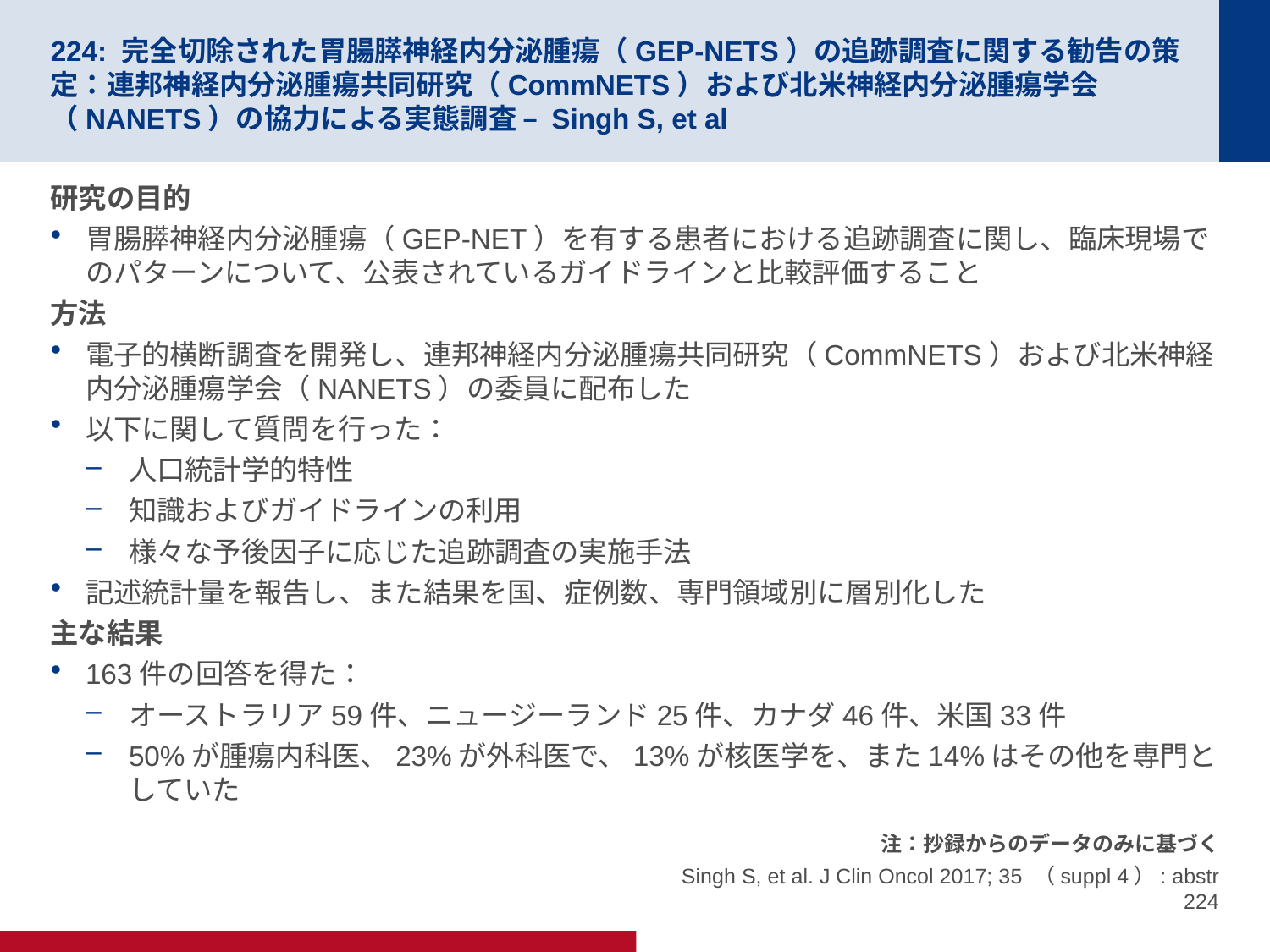

# 224: 完全切除された胃腸膵神経内分泌腫瘍（GEP-NETS）の追跡調査に関する勧告の策定：連邦神経内分泌腫瘍共同研究（CommNETS）および北米神経内分泌腫瘍学会（NANETS）の協力による実態調査 – Singh S, et al
研究の目的
胃腸膵神経内分泌腫瘍（GEP-NET）を有する患者における追跡調査に関し、臨床現場でのパターンについて、公表されているガイドラインと比較評価すること
方法
電子的横断調査を開発し、連邦神経内分泌腫瘍共同研究（CommNETS）および北米神経内分泌腫瘍学会（NANETS）の委員に配布した
以下に関して質問を行った：
人口統計学的特性
知識およびガイドラインの利用
様々な予後因子に応じた追跡調査の実施手法
記述統計量を報告し、また結果を国、症例数、専門領域別に層別化した
主な結果
163件の回答を得た：
オーストラリア59件、ニュージーランド25件、カナダ46件、米国33件
50%が腫瘍内科医、23%が外科医で、13%が核医学を、また14%はその他を専門としていた
注：抄録からのデータのみに基づく
Singh S, et al. J Clin Oncol 2017; 35 （suppl 4）: abstr 224